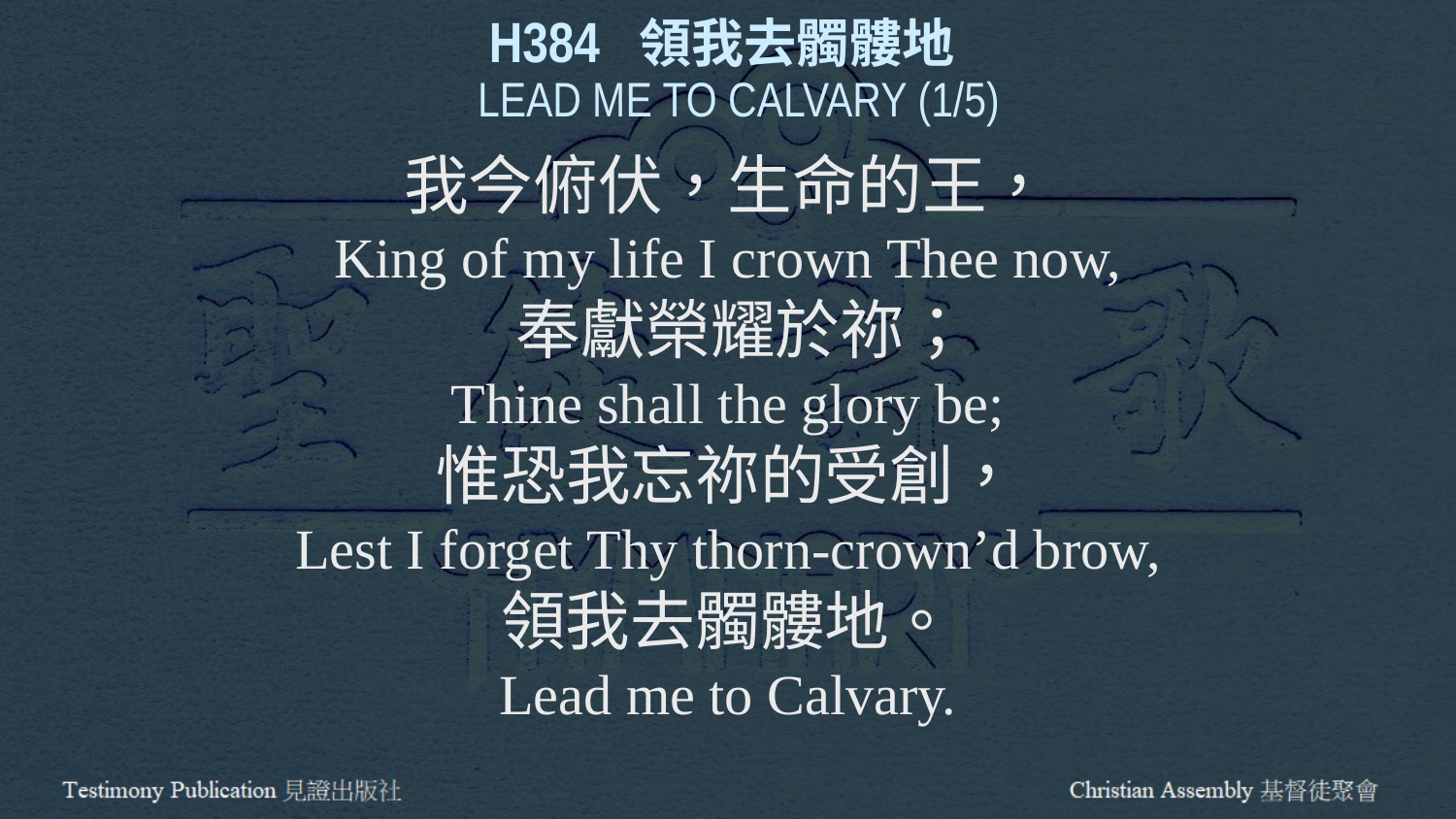

H384  領我去髑髏地
 LEAD ME TO CALVARY (1/5)
我今俯伏，生命的王，
King of my life I crown Thee now,
 奉獻榮耀於祢；
Thine shall the glory be;
惟恐我忘祢的受創，
Lest I forget Thy thorn-crown’d brow,
領我去髑髏地。
Lead me to Calvary.